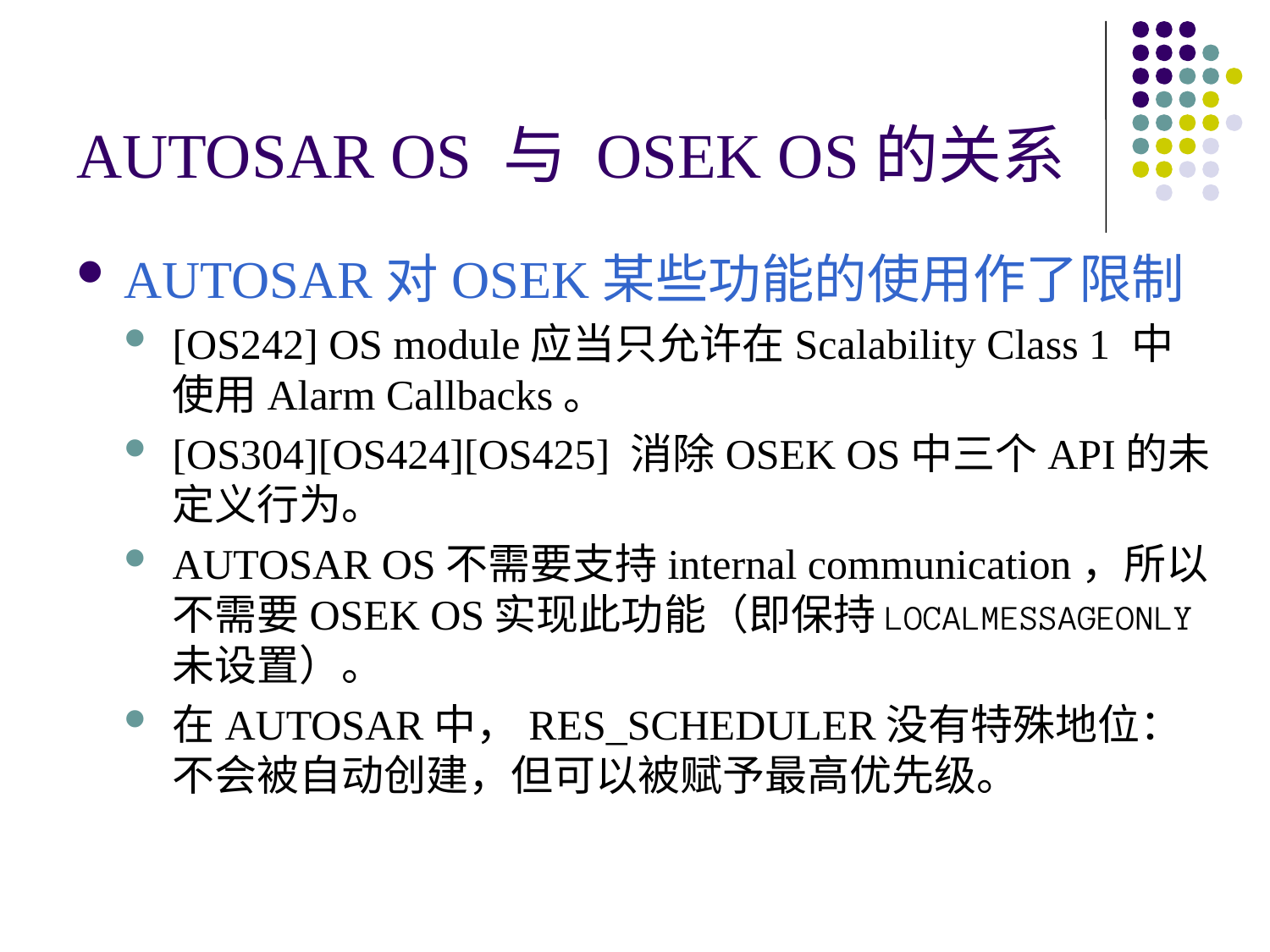

# AUTOSAR OS 与 OSEK OS的关系
AUTOSAR对OSEK某些功能的使用作了限制
[OS242] OS module应当只允许在Scalability Class 1 中使用Alarm Callbacks。
[OS304][OS424][OS425] 消除OSEK OS中三个API的未定义行为。
AUTOSAR OS不需要支持internal communication，所以不需要OSEK OS实现此功能（即保持LOCALMESSAGEONLY未设置）。
在AUTOSAR中，RES_SCHEDULER没有特殊地位：不会被自动创建，但可以被赋予最高优先级。